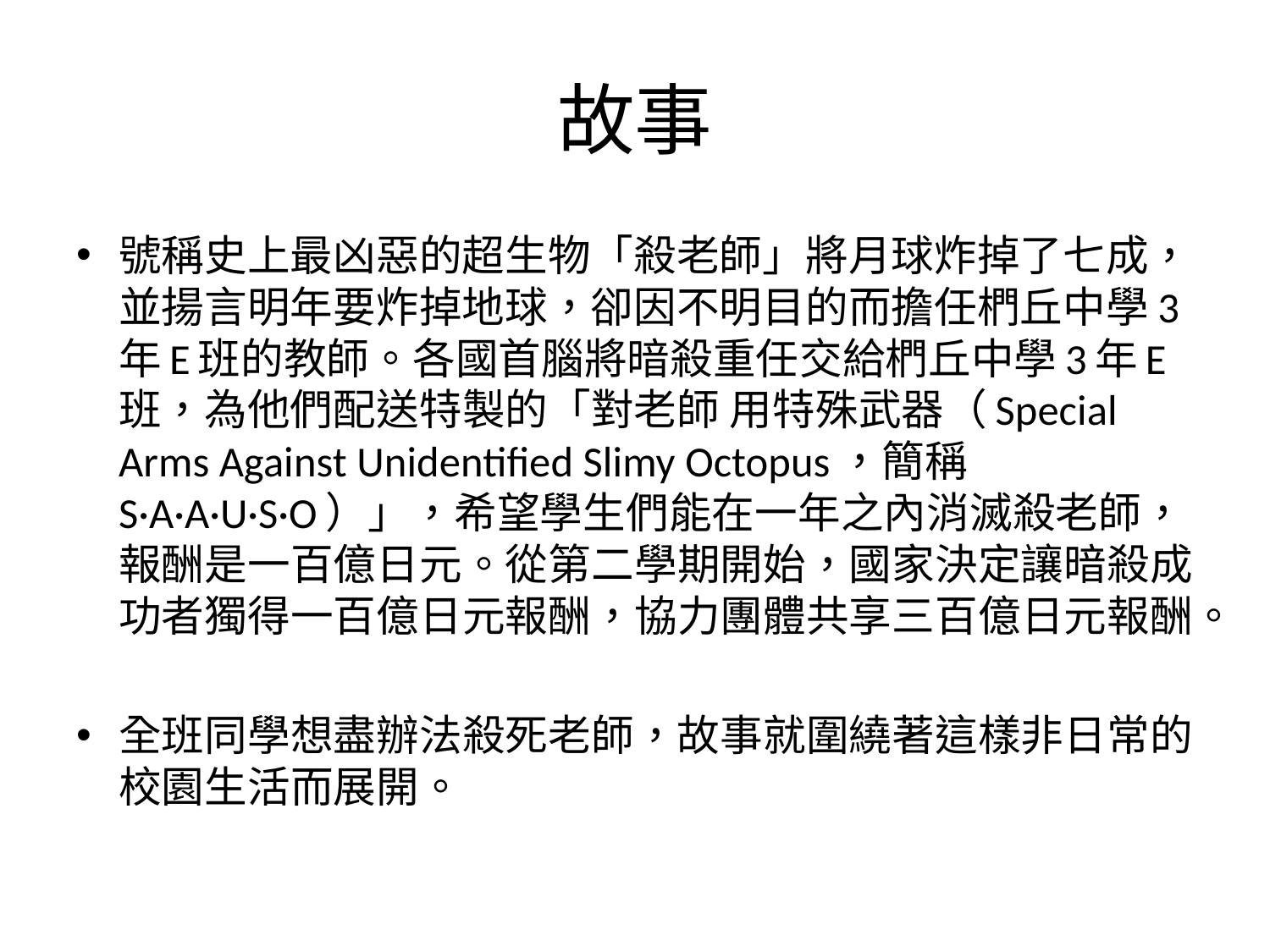

# 故事
號稱史上最凶惡的超生物「殺老師」將月球炸掉了七成，並揚言明年要炸掉地球，卻因不明目的而擔任椚丘中學3年E班的教師。各國首腦將暗殺重任交給椚丘中學3年E班，為他們配送特製的「對老師 用特殊武器（Special Arms Against Unidentified Slimy Octopus，簡稱S·A·A·U·S·O）」，希望學生們能在一年之內消滅殺老師，報酬是一百億日元。從第二學期開始，國家決定讓暗殺成功者獨得一百億日元報酬，協力團體共享三百億日元報酬。

全班同學想盡辦法殺死老師，故事就圍繞著這樣非日常的校園生活而展開。